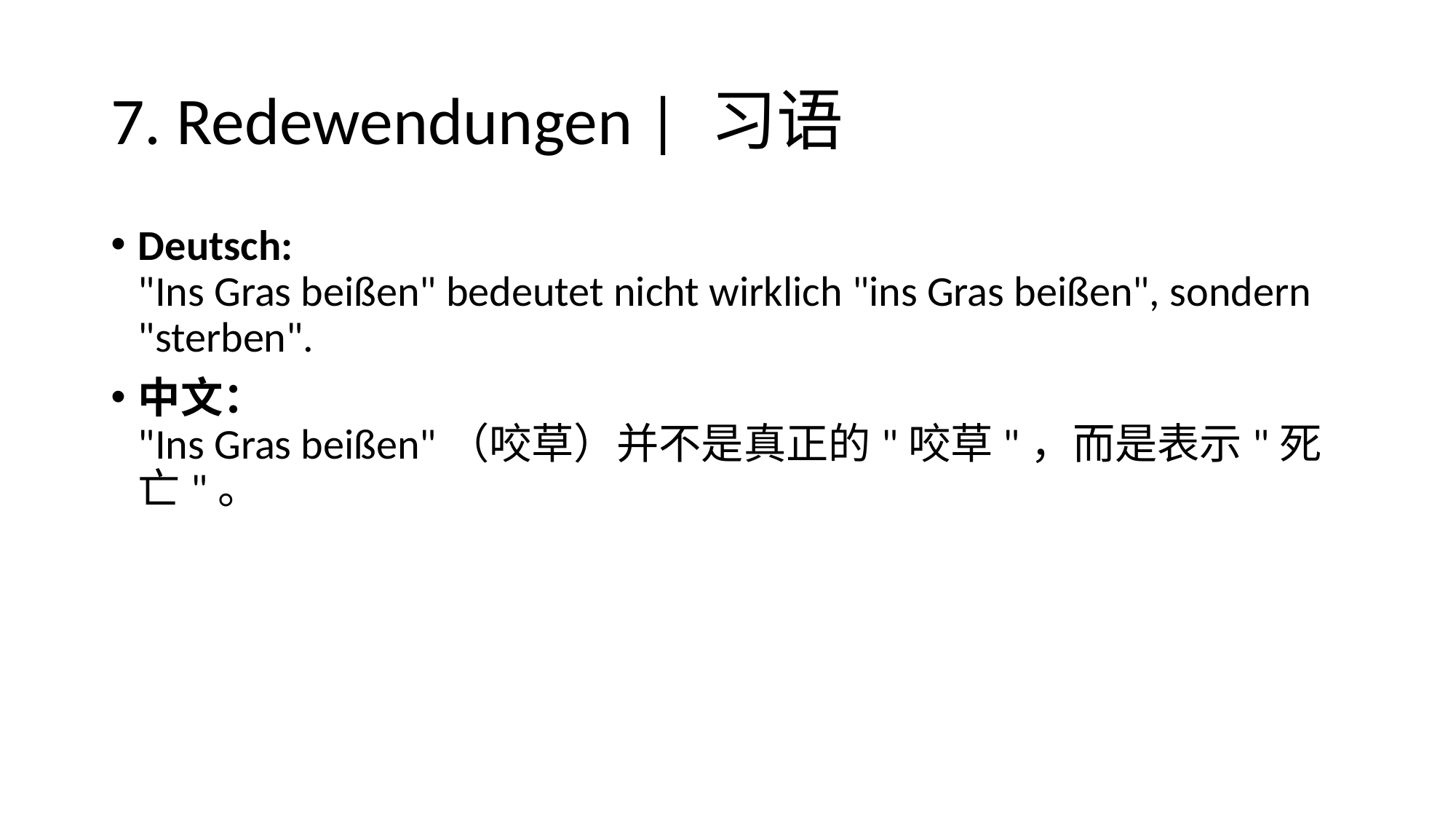

# 7. Redewendungen | 习语
Deutsch:
"Ins Gras beißen" bedeutet nicht wirklich "ins Gras beißen", sondern "sterben".
中文：
"Ins Gras beißen"（咬草）并不是真正的"咬草"，而是表示"死亡"。